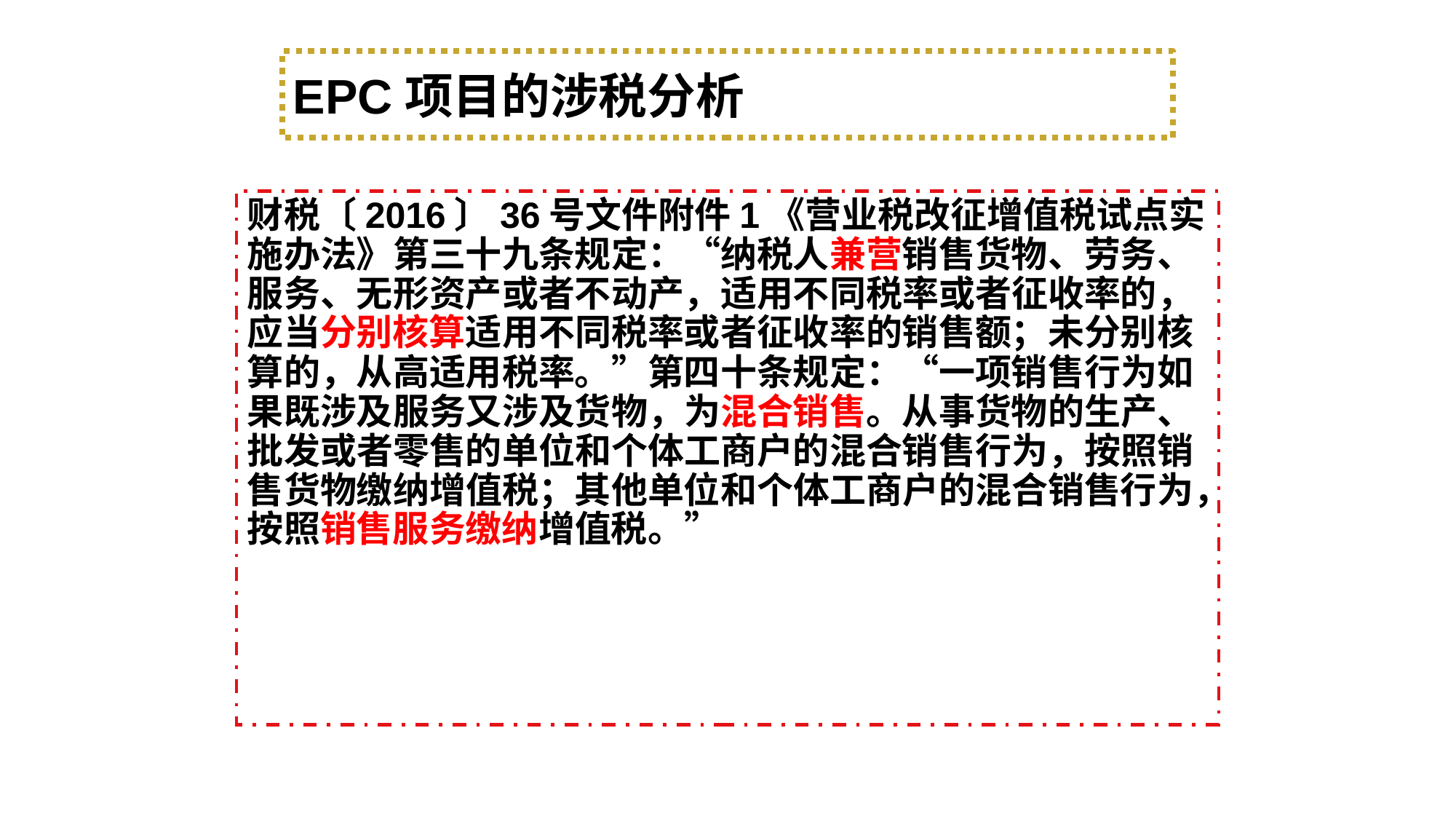

EPC项目的涉税分析
财税〔2016〕36号文件附件1《营业税改征增值税试点实施办法》第三十九条规定：“纳税人兼营销售货物、劳务、服务、无形资产或者不动产，适用不同税率或者征收率的，应当分别核算适用不同税率或者征收率的销售额；未分别核算的，从高适用税率。”第四十条规定：“一项销售行为如果既涉及服务又涉及货物，为混合销售。从事货物的生产、批发或者零售的单位和个体工商户的混合销售行为，按照销售货物缴纳增值税；其他单位和个体工商户的混合销售行为，按照销售服务缴纳增值税。”